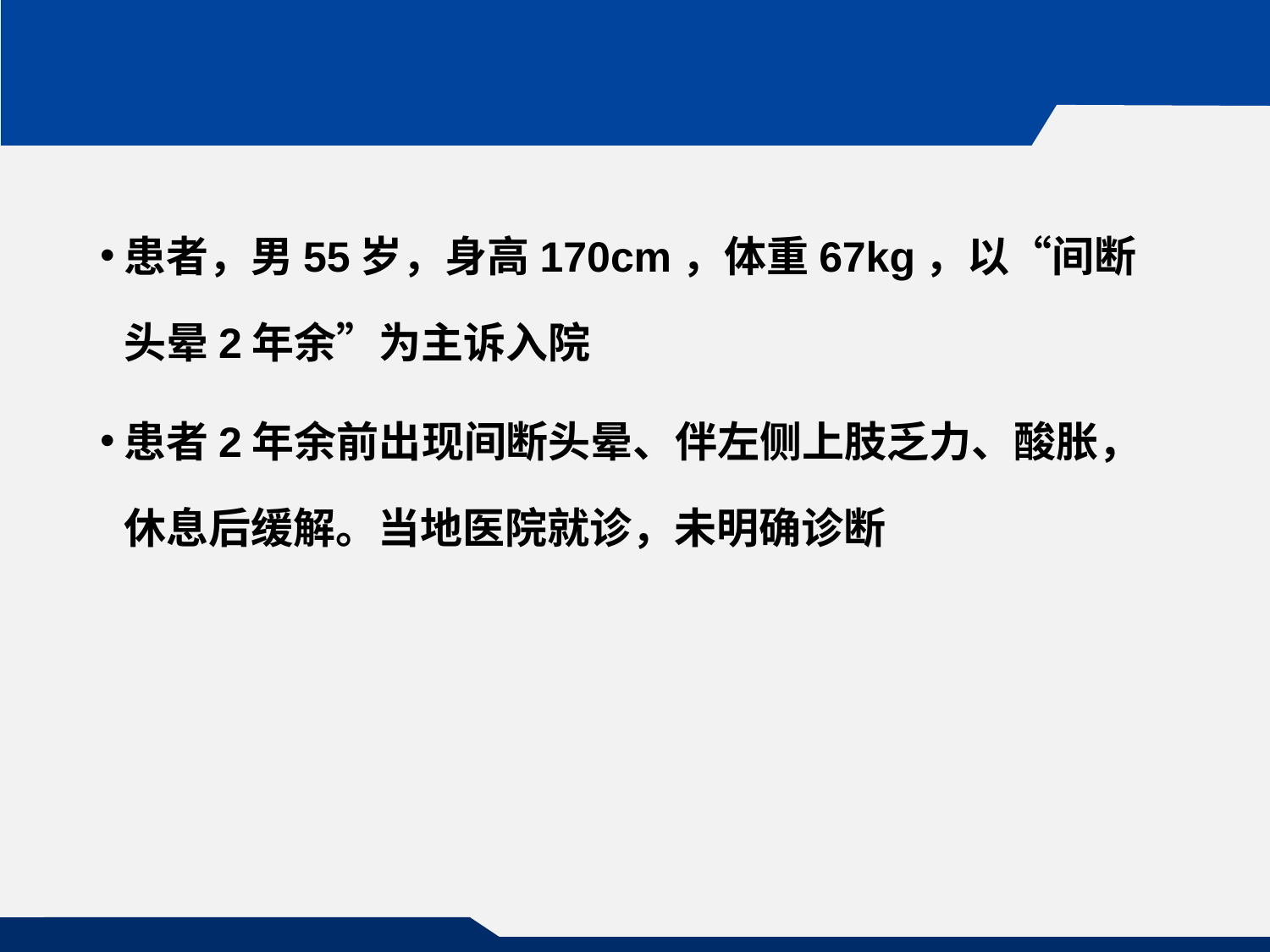

#
患者，男55岁，身高170cm，体重67kg，以“间断头晕2年余”为主诉入院
患者2年余前出现间断头晕、伴左侧上肢乏力、酸胀，休息后缓解。当地医院就诊，未明确诊断